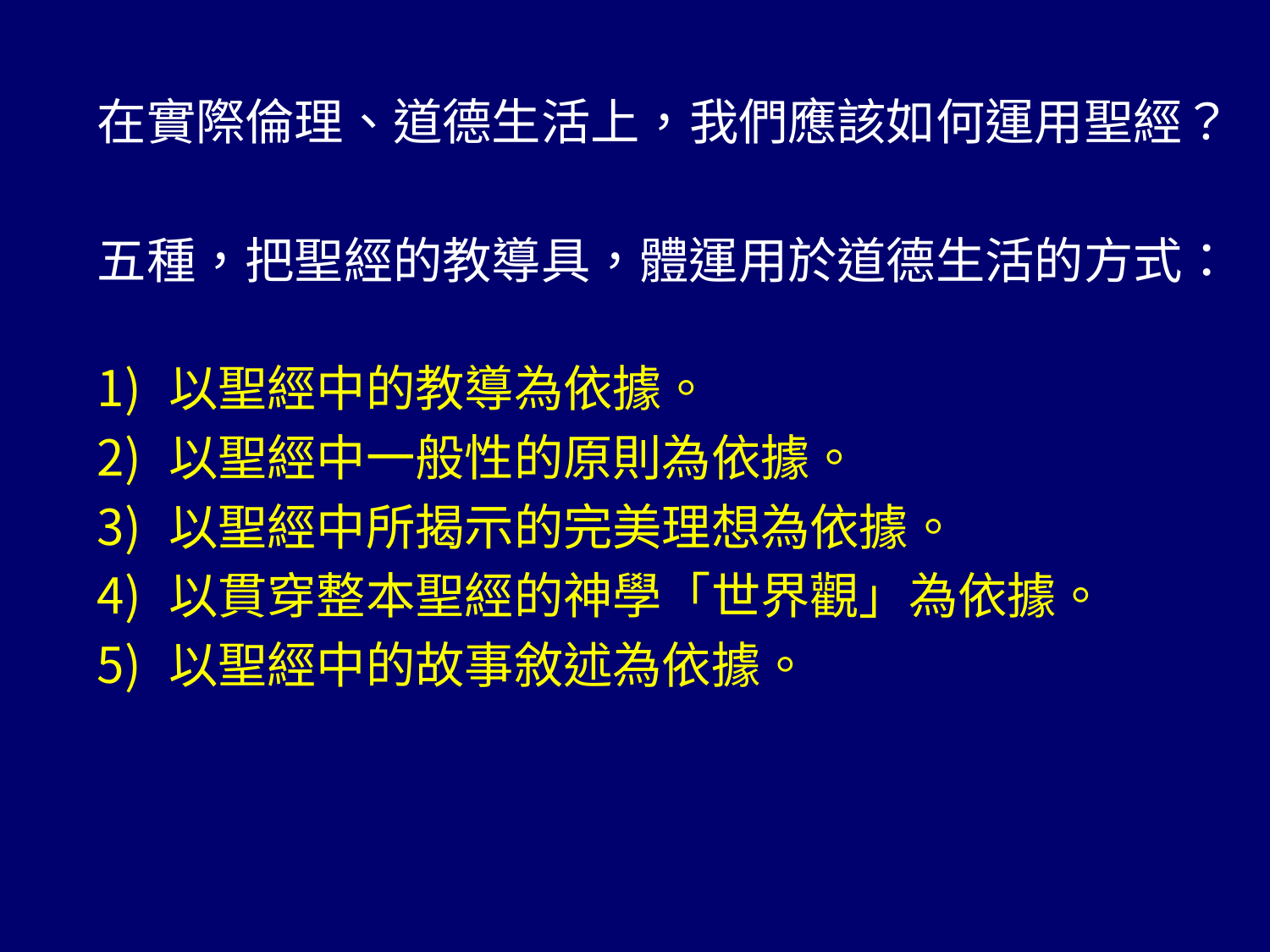

在實際倫理、道德生活上，我們應該如何運用聖經？

五種，把聖經的教導具，體運用於道德生活的方式：

以聖經中的教導為依據。
以聖經中一般性的原則為依據。
以聖經中所揭示的完美理想為依據。
以貫穿整本聖經的神學「世界觀」為依據。
以聖經中的故事敘述為依據。